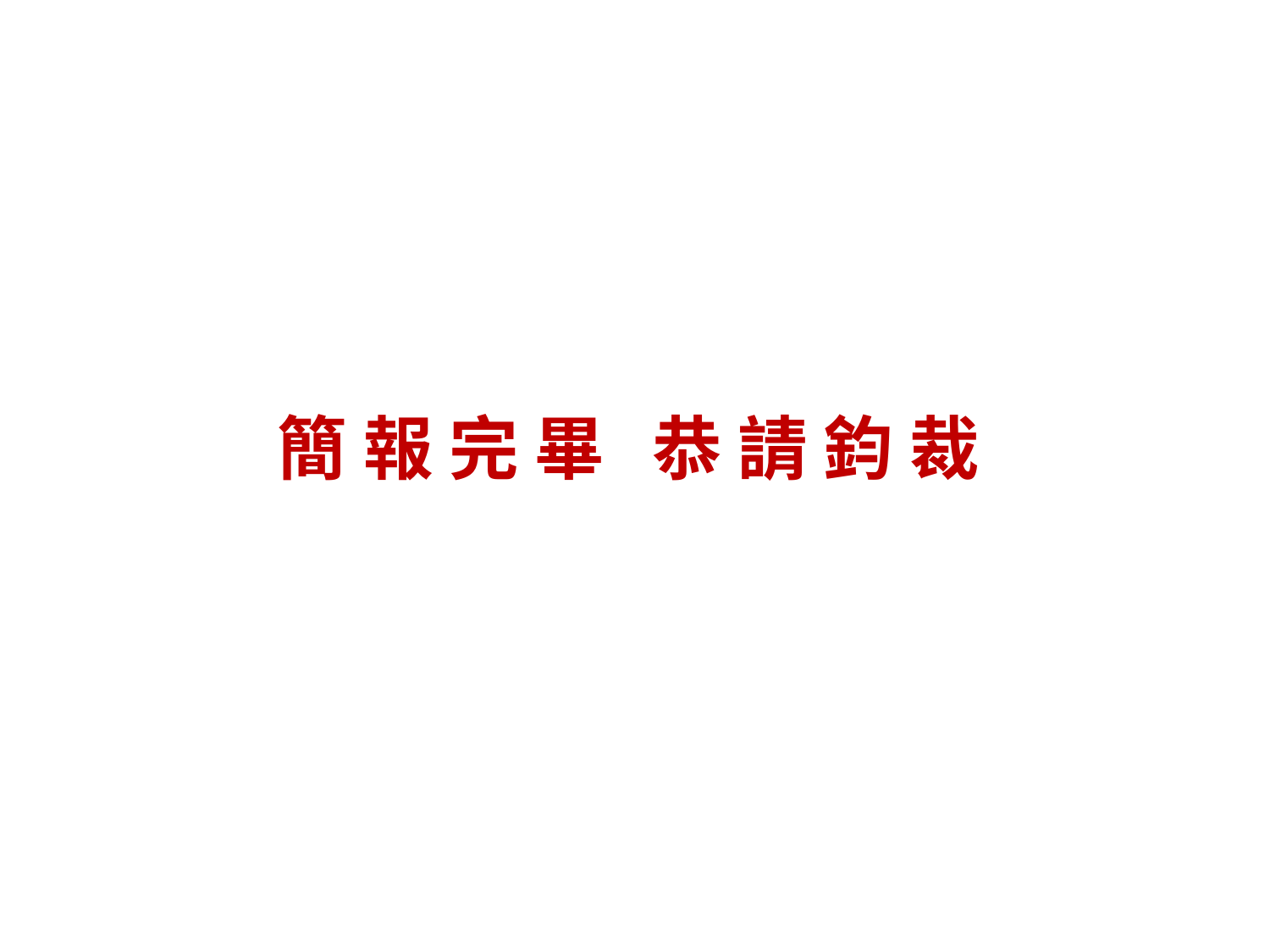

# 簡 報 完 畢   恭 請 鈞 裁